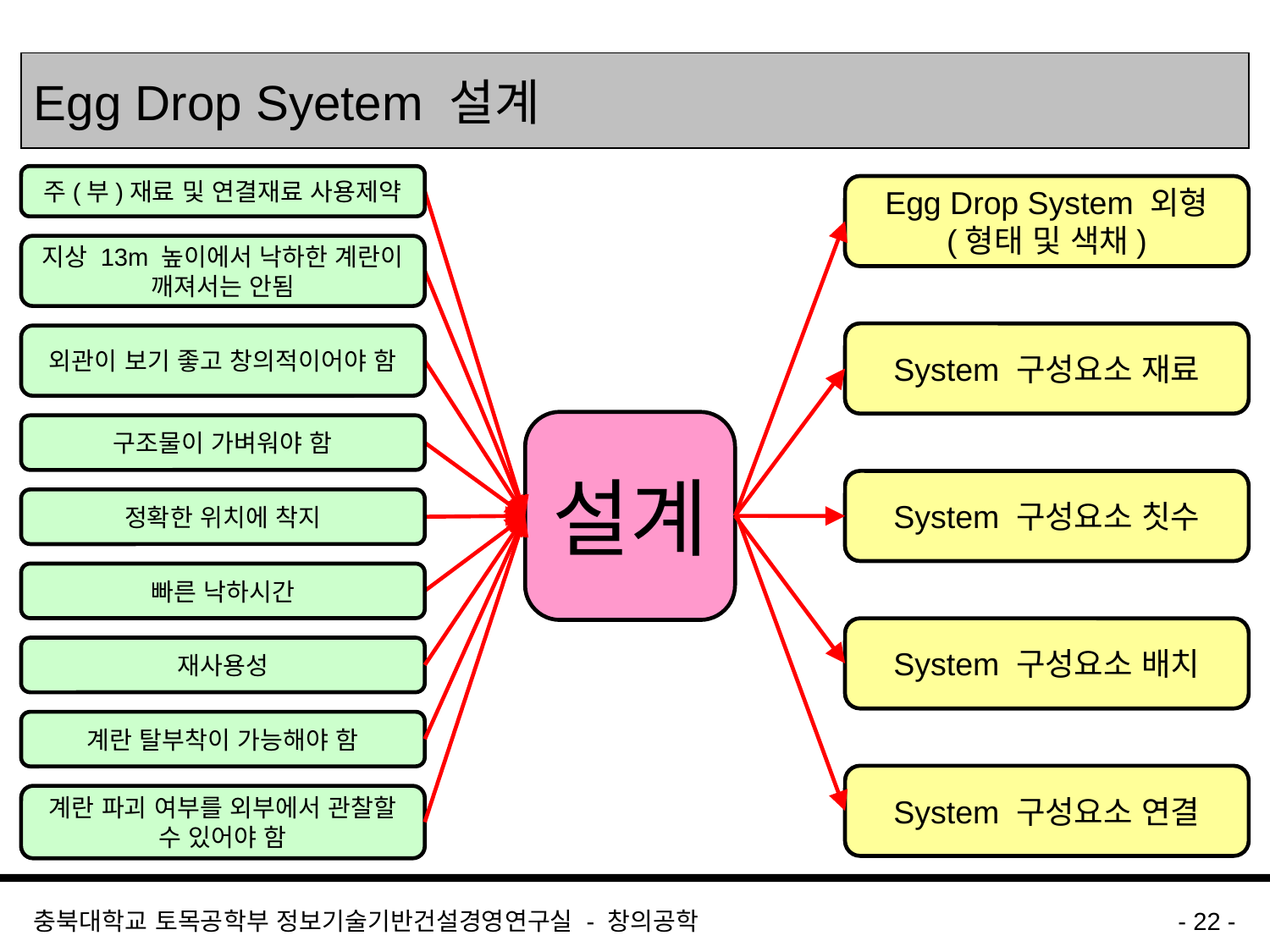

# Egg Drop Syetem 설계
주(부)재료 및 연결재료 사용제약
Egg Drop System 외형
(형태 및 색채)
지상 13m 높이에서 낙하한 계란이 깨져서는 안됨
System 구성요소 재료
외관이 보기 좋고 창의적이어야 함
설계
구조물이 가벼워야 함
System 구성요소 칫수
정확한 위치에 착지
빠른 낙하시간
System 구성요소 배치
재사용성
계란 탈부착이 가능해야 함
System 구성요소 연결
계란 파괴 여부를 외부에서 관찰할 수 있어야 함
충북대학교 토목공학부 정보기술기반건설경영연구실 - 창의공학
- 22 -